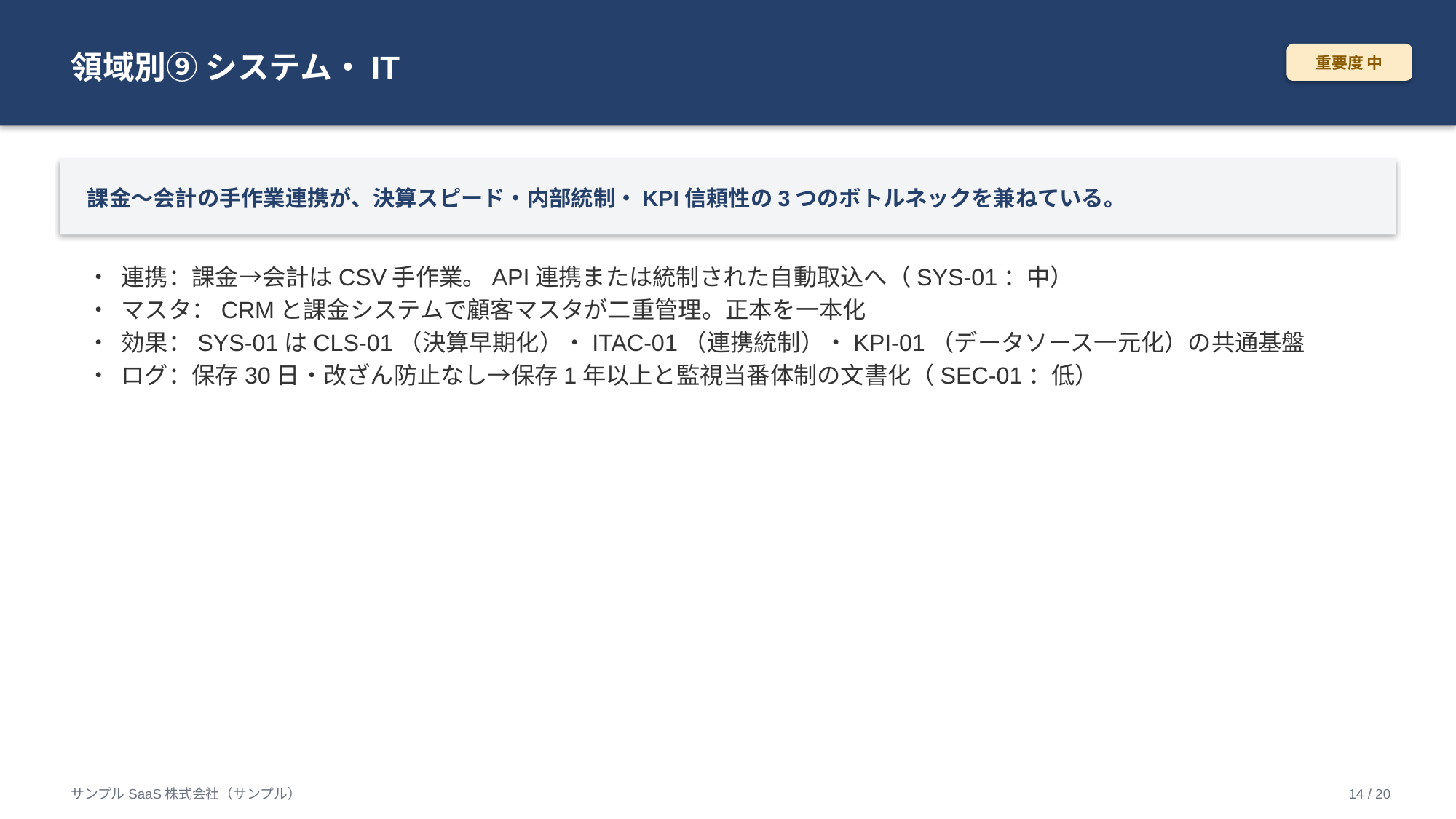

領域別⑨ システム・IT
重要度 中

課金〜会計の手作業連携が、決算スピード・内部統制・KPI信頼性の3つのボトルネックを兼ねている。
• 連携：課金→会計はCSV手作業。API連携または統制された自動取込へ（SYS-01：中）
• マスタ：CRMと課金システムで顧客マスタが二重管理。正本を一本化
• 効果：SYS-01はCLS-01（決算早期化）・ITAC-01（連携統制）・KPI-01（データソース一元化）の共通基盤
• ログ：保存30日・改ざん防止なし→保存1年以上と監視当番体制の文書化（SEC-01：低）
サンプルSaaS株式会社（サンプル）
14 / 20